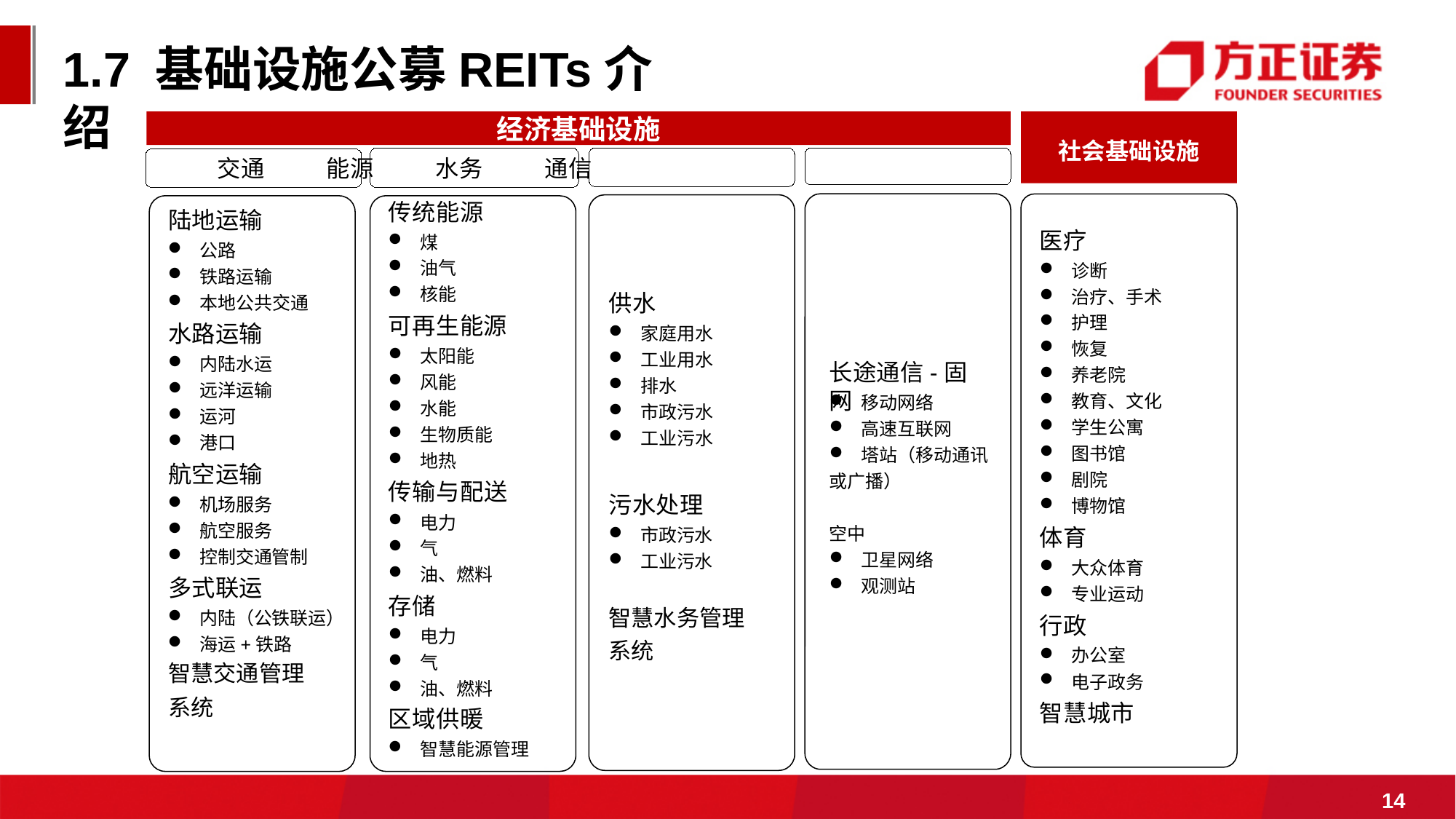

1.7 基础设施公募REITs介绍
经济基础设施

社会基础设施

交通	能源	水务	通信

传统能源

陆地运输
医疗
煤
油气
核能
公路
铁路运输
本地公共交通
诊断
治疗、手术
护理
恢复
养老院
教育、文化
学生公寓
图书馆
剧院
博物馆
供水
可再生能源
家庭用水
工业用水
排水
市政污水
工业污水
水路运输
太阳能
风能
水能
生物质能
地热
内陆水运
远洋运输
运河
港口
长途通信-固网
移动网络
高速互联网
塔站（移动通讯
航空运输
或广播）
传输与配送
机场服务
航空服务
控制交通管制
污水处理
电力
气
油、燃料
市政污水
工业污水
空中
体育
卫星网络
观测站
大众体育
专业运动
多式联运
存储
智慧水务管理 系统
内陆（公铁联运）
海运+铁路
行政
电力
气
油、燃料
办公室
电子政务
智慧交通管理 系统
区域供暖
智慧能源管理
智慧城市
14